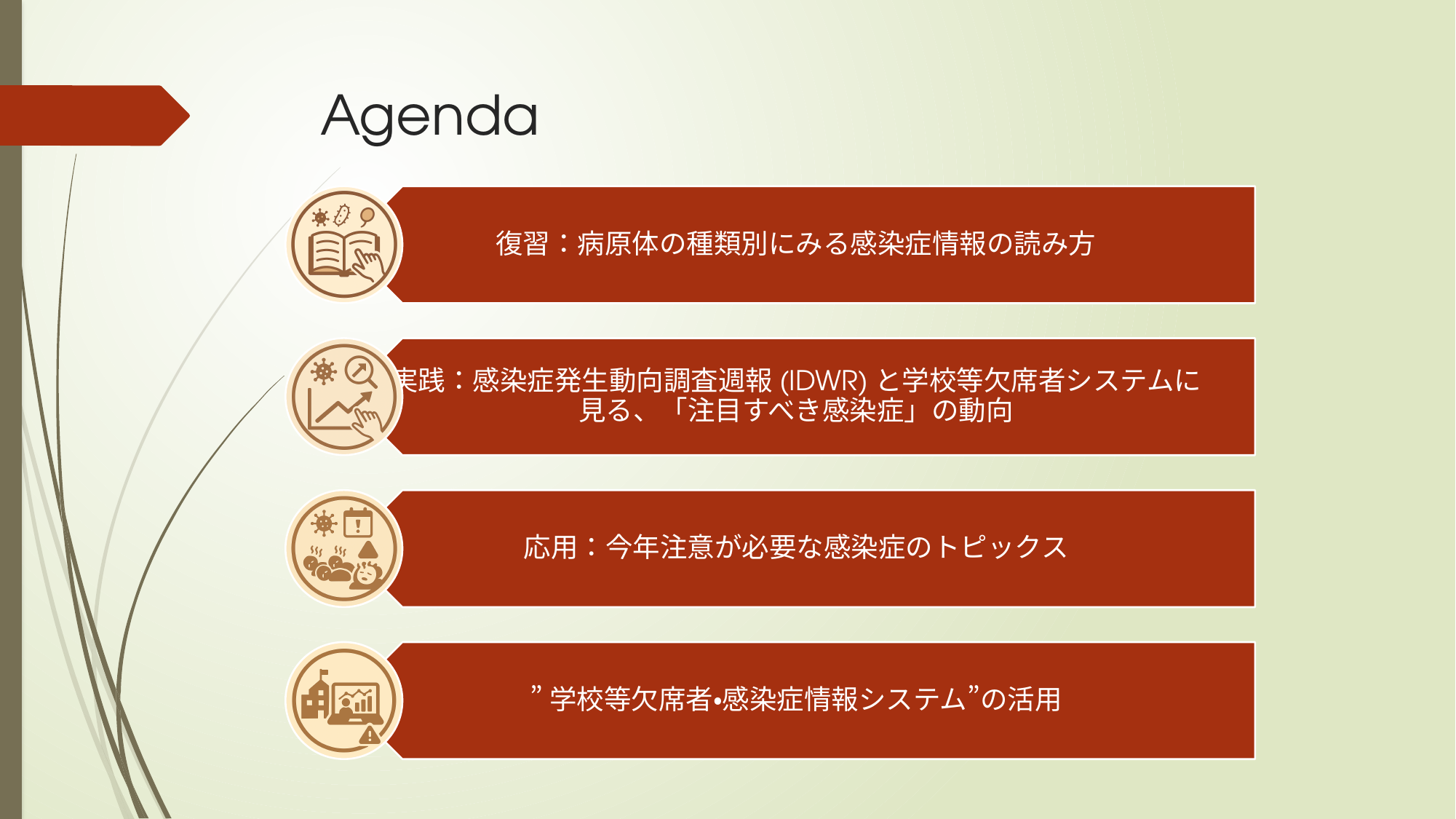

# Agenda
復習：病原体の種類別にみる感染症情報の読み方
実践：感染症発生動向調査週報(IDWR)と学校等欠席者システムに見る、「注目すべき感染症」の動向
応用：今年注意が必要な感染症のトピックス
”学校等欠席者・感染症情報システム”の活用